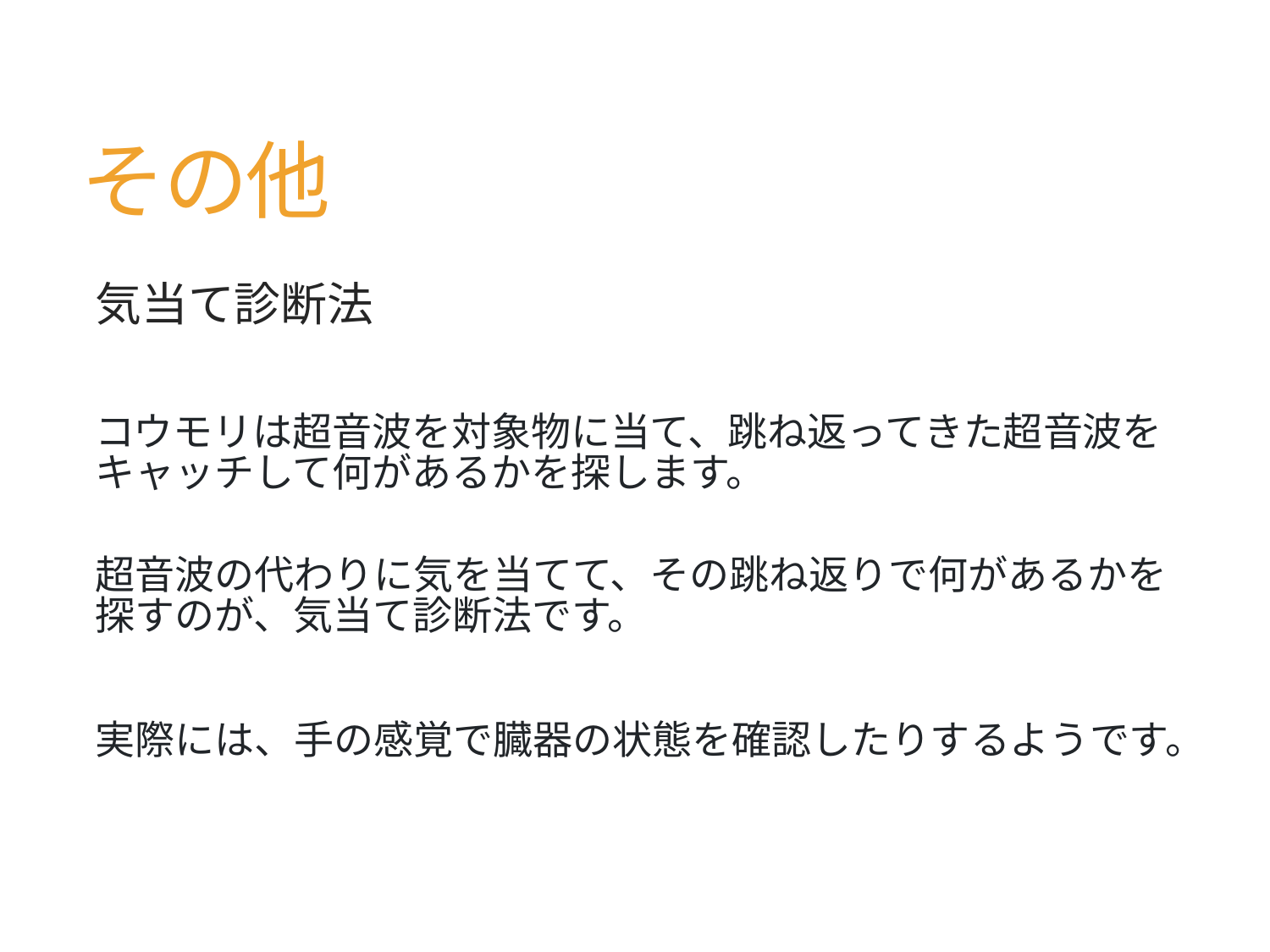

# その他
気当て診断法

コウモリは超音波を対象物に当て、跳ね返ってきた超音波をキャッチして何があるかを探します。
超音波の代わりに気を当てて、その跳ね返りで何があるかを探すのが、気当て診断法です。

実際には、手の感覚で臓器の状態を確認したりするようです。